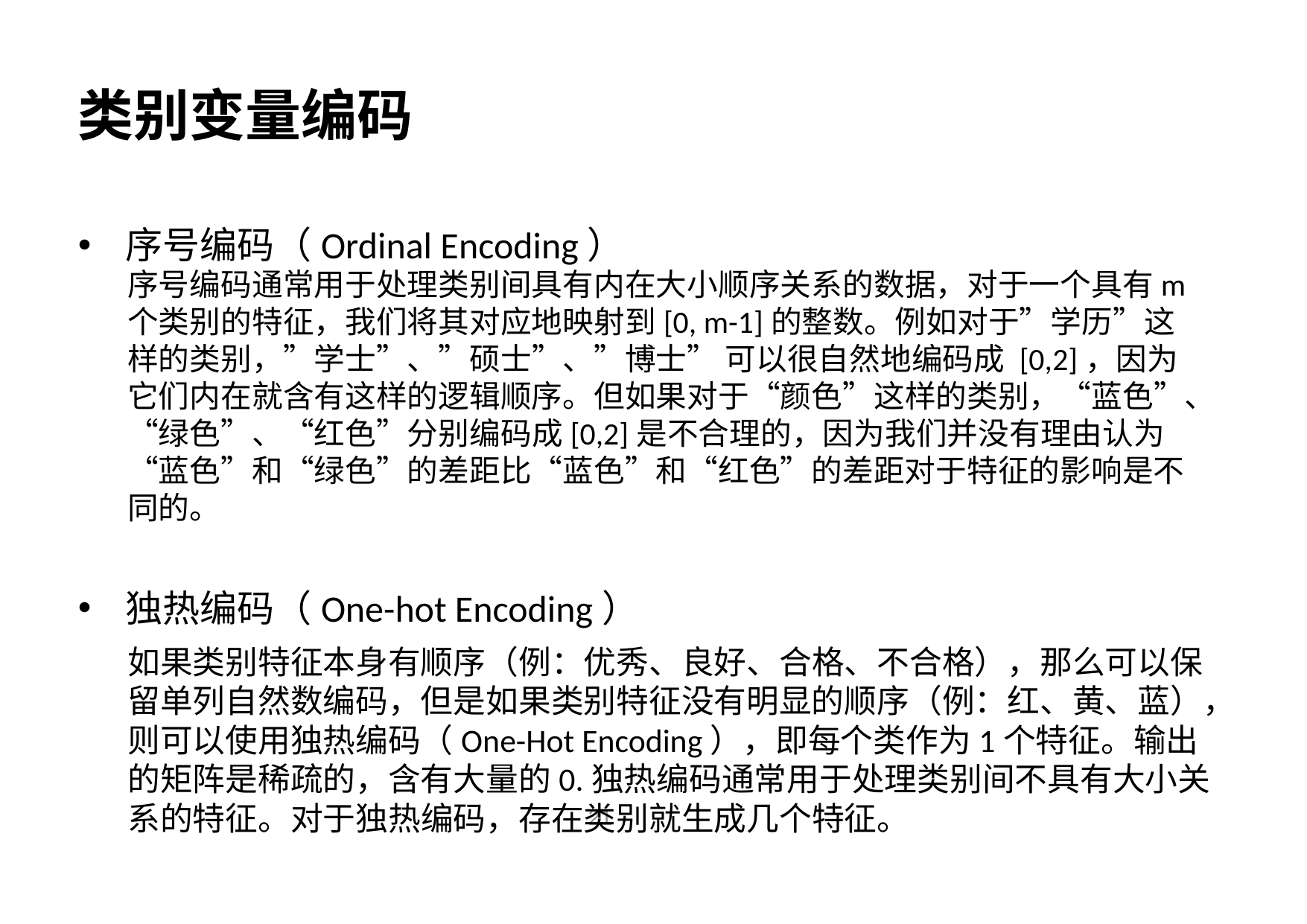

# 类别变量编码
序号编码（Ordinal Encoding）

独热编码（One-hot Encoding）

序号编码通常用于处理类别间具有内在大小顺序关系的数据，对于一个具有m个类别的特征，我们将其对应地映射到[0, m-1]的整数。例如对于”学历”这样的类别，”学士”、”硕士”、”博士” 可以很自然地编码成 [0,2]，因为它们内在就含有这样的逻辑顺序。但如果对于“颜色”这样的类别，“蓝色”、“绿色”、“红色”分别编码成[0,2]是不合理的，因为我们并没有理由认为“蓝色”和“绿色”的差距比“蓝色”和“红色”的差距对于特征的影响是不同的。
如果类别特征本身有顺序（例：优秀、良好、合格、不合格），那么可以保留单列自然数编码，但是如果类别特征没有明显的顺序（例：红、黄、蓝），则可以使用独热编码（One-Hot Encoding），即每个类作为1个特征。输出的矩阵是稀疏的，含有大量的0.独热编码通常用于处理类别间不具有大小关系的特征。对于独热编码，存在类别就生成几个特征。
21